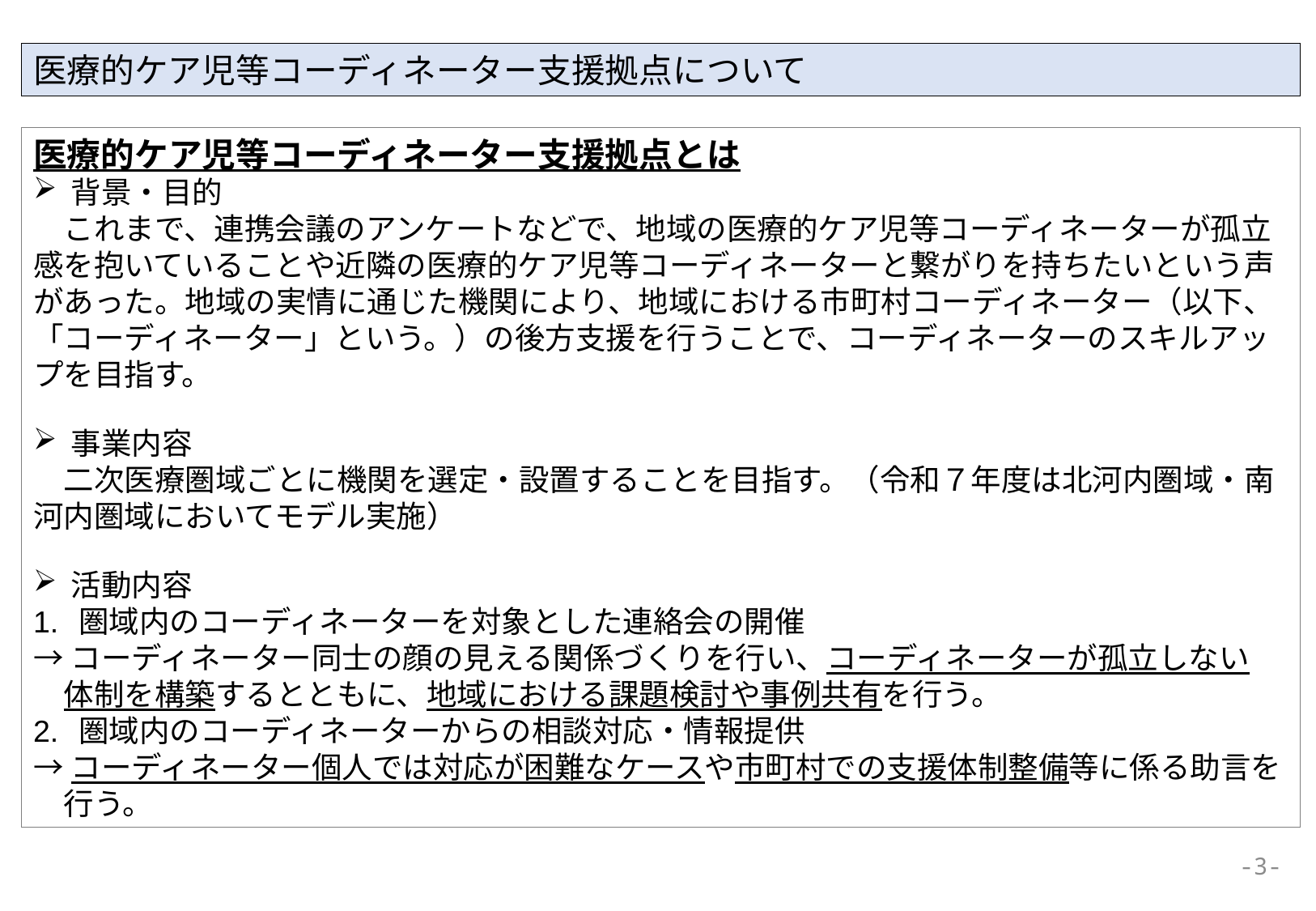

医療的ケア児等コーディネーター支援拠点について
医療的ケア児等コーディネーター支援拠点とは
背景・目的
　これまで、連携会議のアンケートなどで、地域の医療的ケア児等コーディネーターが孤立感を抱いていることや近隣の医療的ケア児等コーディネーターと繋がりを持ちたいという声があった。地域の実情に通じた機関により、地域における市町村コーディネーター（以下、「コーディネーター」という。）の後方支援を行うことで、コーディネーターのスキルアップを目指す。

事業内容
　二次医療圏域ごとに機関を選定・設置することを目指す。（令和７年度は北河内圏域・南河内圏域においてモデル実施）

活動内容
圏域内のコーディネーターを対象とした連絡会の開催
→コーディネーター同士の顔の見える関係づくりを行い、コーディネーターが孤立しない
　体制を構築するとともに、地域における課題検討や事例共有を行う。
圏域内のコーディネーターからの相談対応・情報提供
→コーディネーター個人では対応が困難なケースや市町村での支援体制整備等に係る助言を
　行う。
-3-